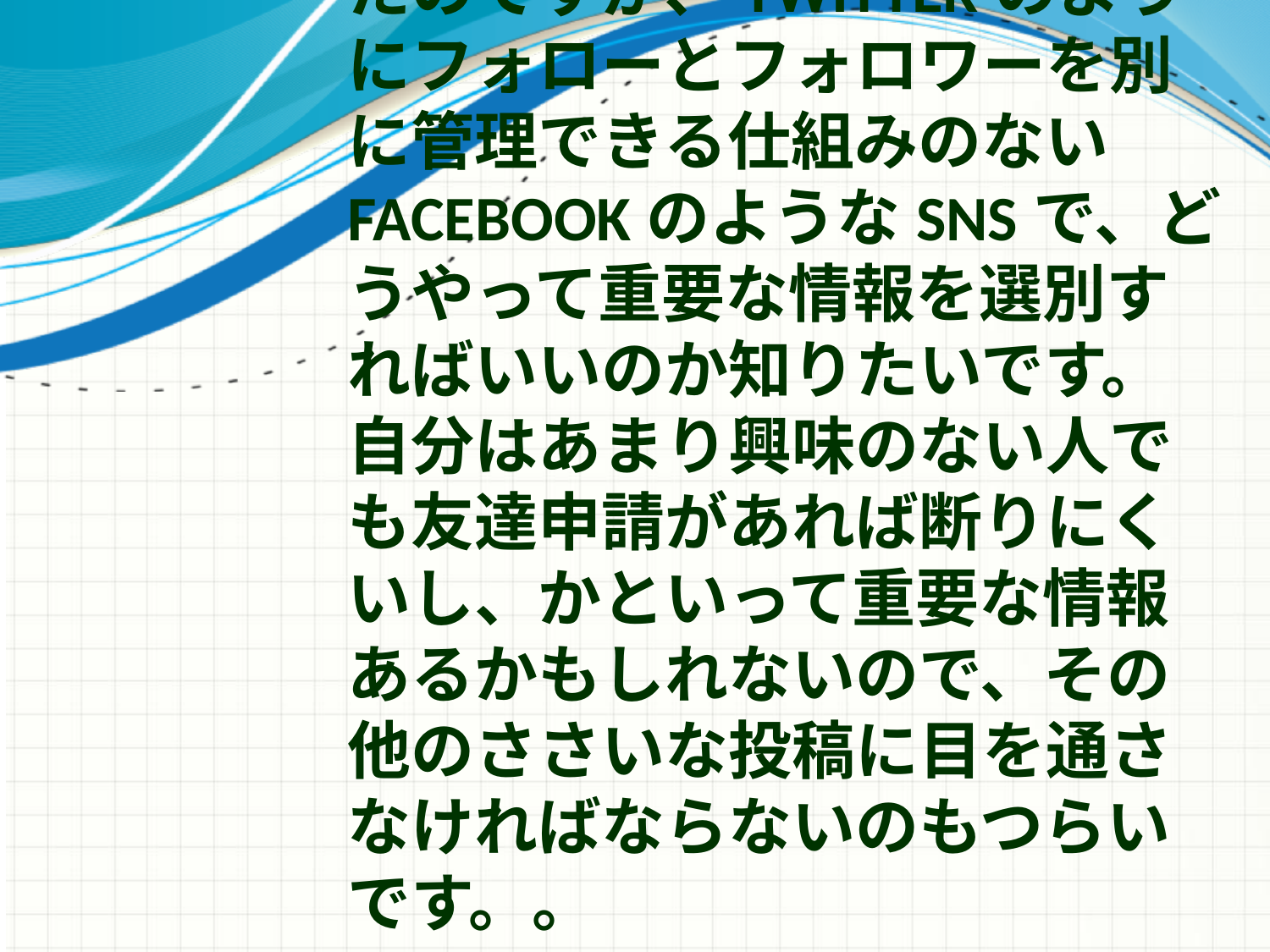

# 【Ｑ17】聞きそびれてしまったのですが、Twitterのようにフォローとフォロワーを別に管理できる仕組みのないFacebookのようなSNSで、どうやって重要な情報を選別すればいいのか知りたいです。自分はあまり興味のない人でも友達申請があれば断りにくいし、かといって重要な情報あるかもしれないので、その他のささいな投稿に目を通さなければならないのもつらいです。。